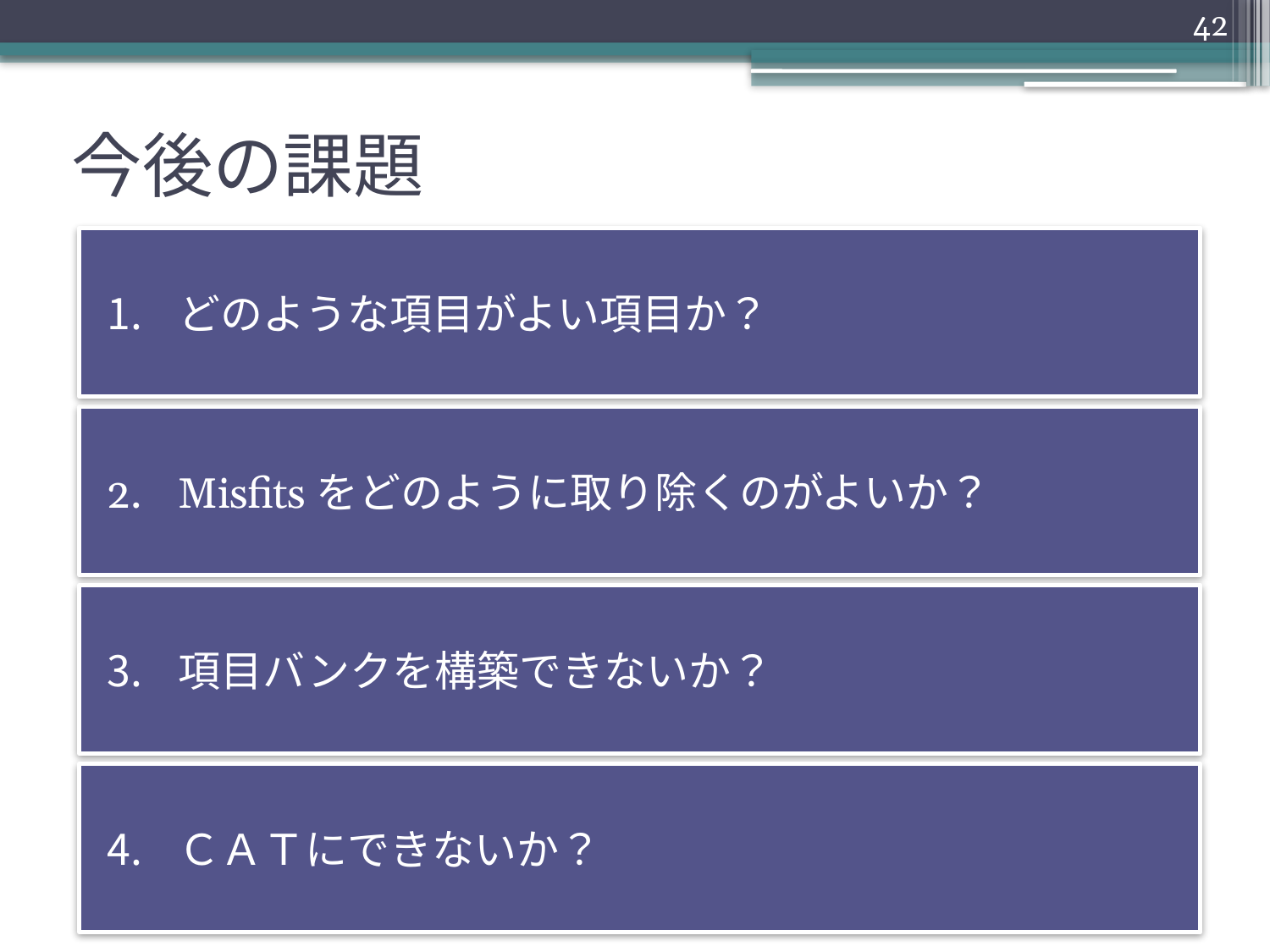

42
# 今後の課題
どのような項目がよい項目か？
Misfitsをどのように取り除くのがよいか？
項目バンクを構築できないか？
ＣＡＴにできないか？